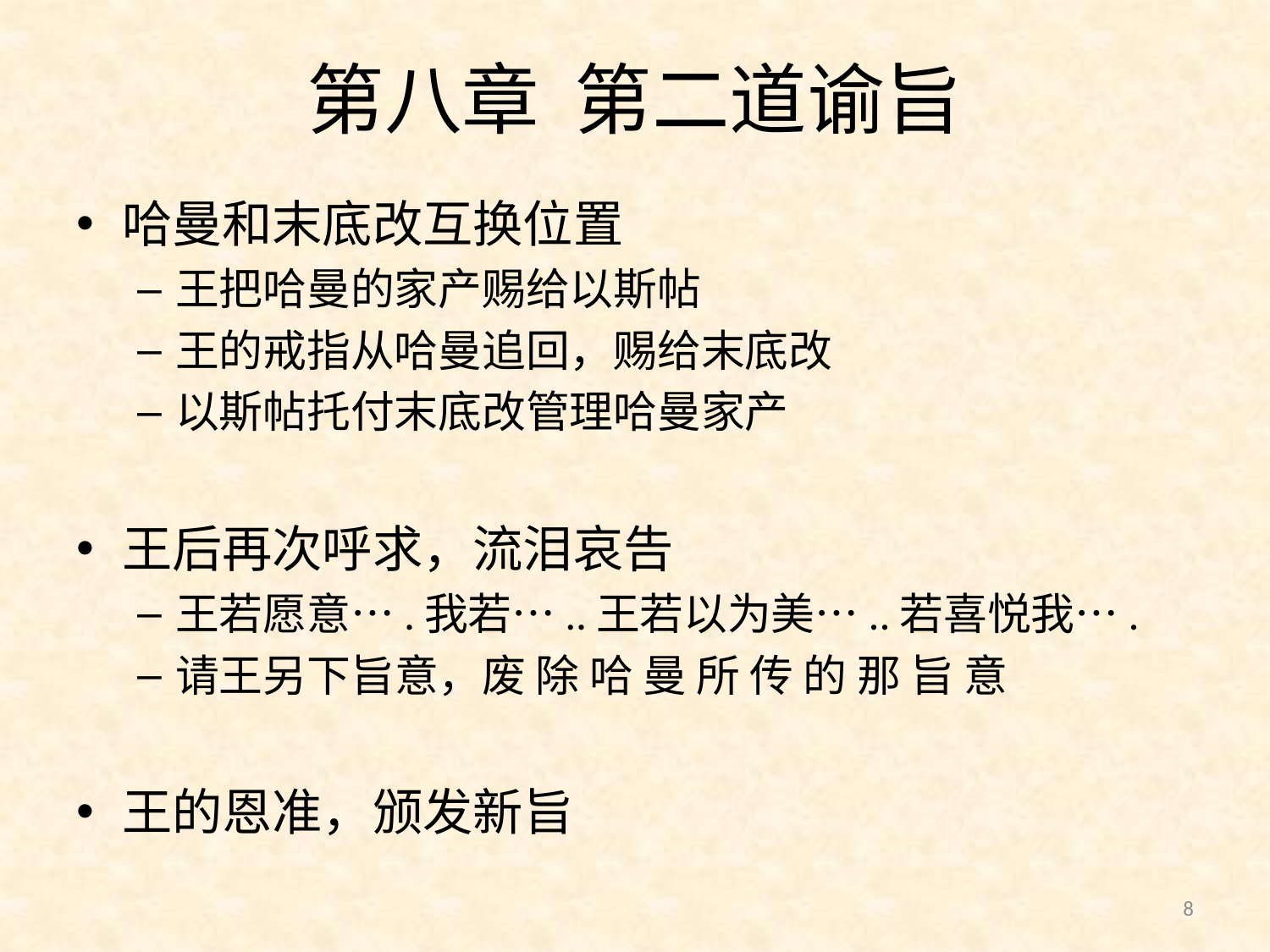

# 第八章  第二道谕旨
哈曼和末底改互换位置
王把哈曼的家产赐给以斯帖
王的戒指从哈曼追回，赐给末底改
以斯帖托付末底改管理哈曼家产

王后再次呼求，流泪哀告
王若愿意….我若…..王若以为美…..若喜悦我….
请王另下旨意，废 除 哈 曼 所 传 的 那 旨 意

王的恩准，颁发新旨
8